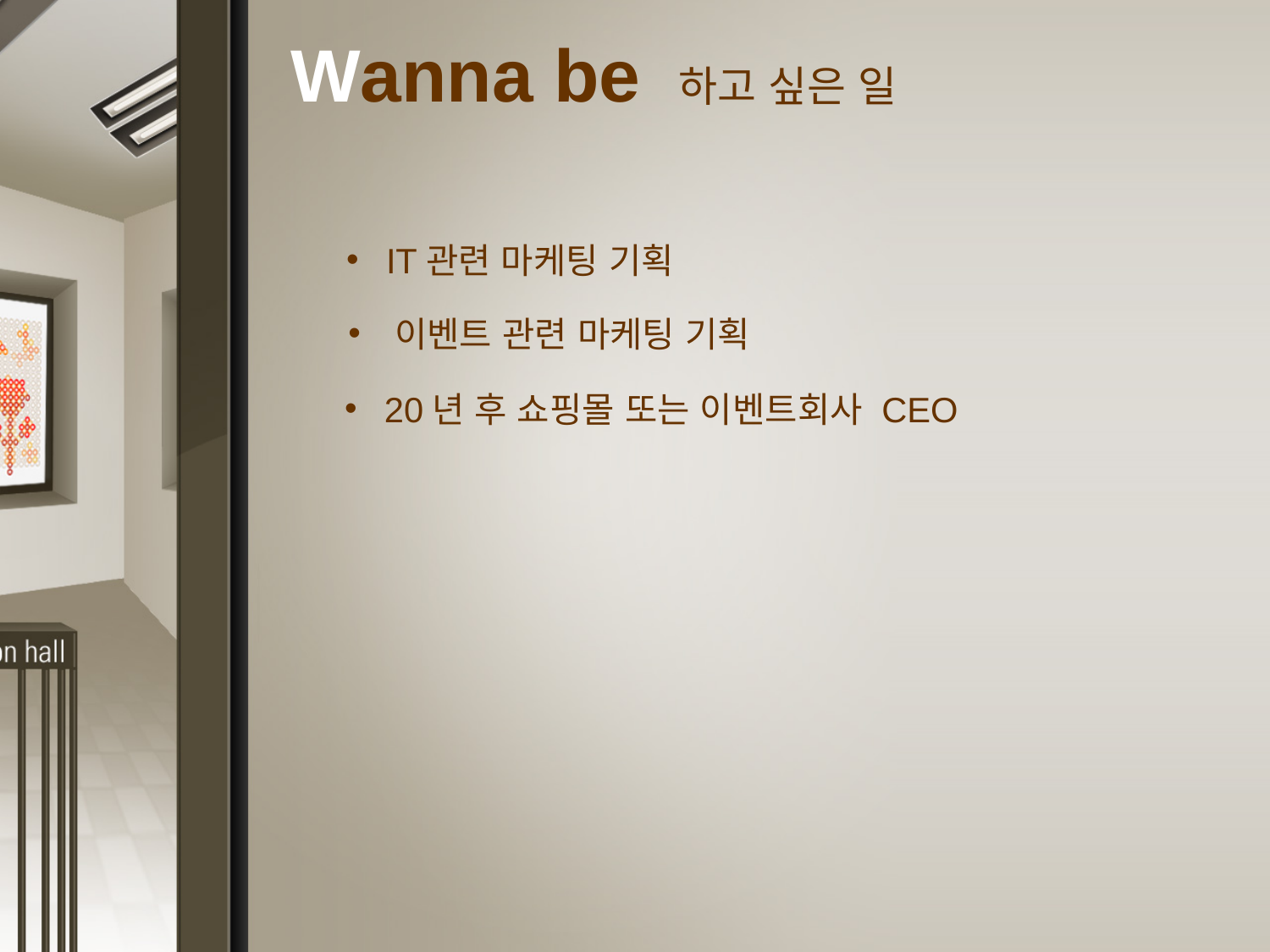

# Wanna be 하고 싶은 일
 IT관련 마케팅 기획
 이벤트 관련 마케팅 기획
 20년 후 쇼핑몰 또는 이벤트회사 CEO